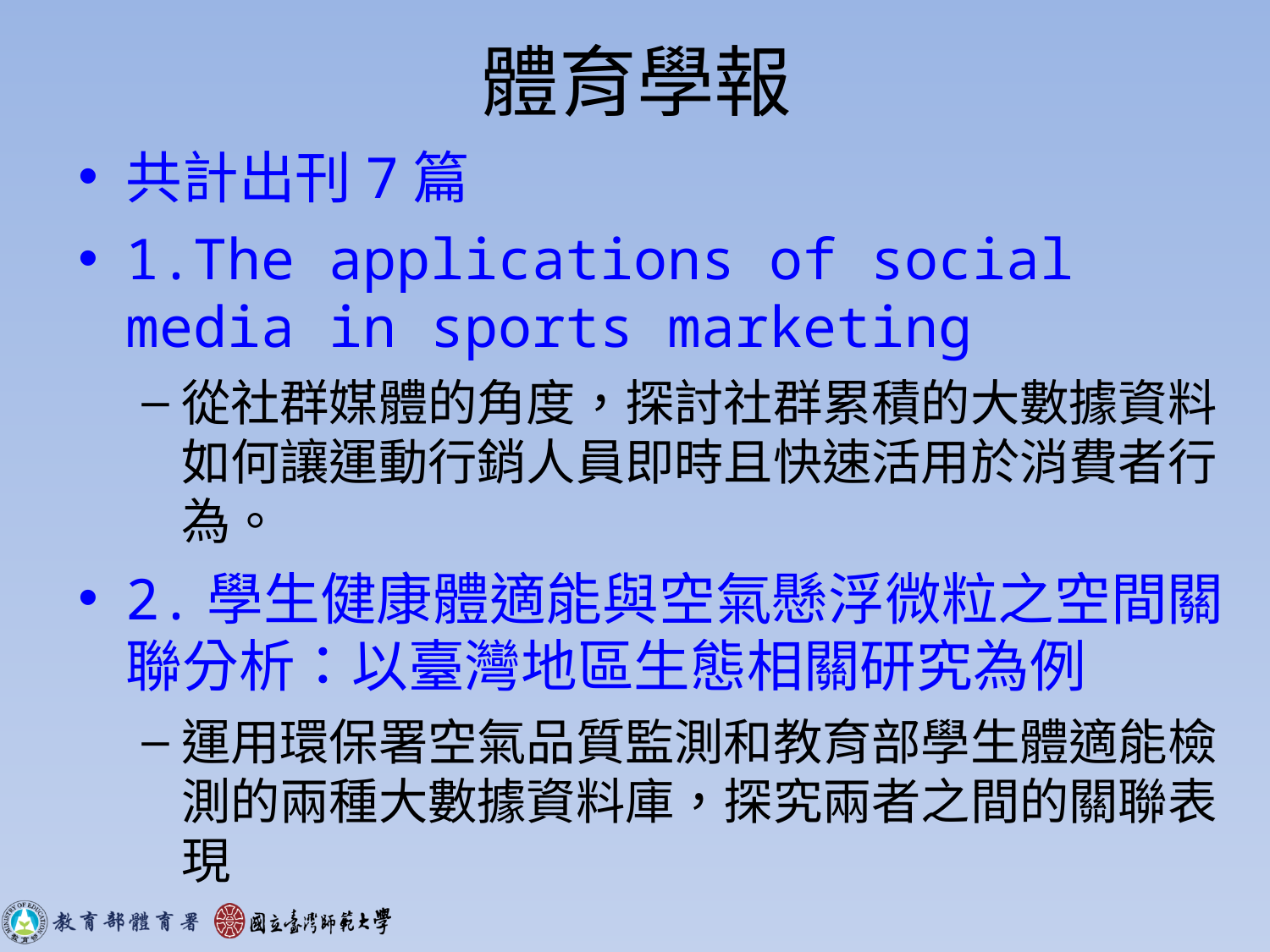

# 體育學報
共計出刊7篇
1.The applications of social media in sports marketing
從社群媒體的角度，探討社群累積的大數據資料如何讓運動行銷人員即時且快速活用於消費者行為。
2.學生健康體適能與空氣懸浮微粒之空間關聯分析：以臺灣地區生態相關研究為例
運用環保署空氣品質監測和教育部學生體適能檢測的兩種大數據資料庫，探究兩者之間的關聯表現